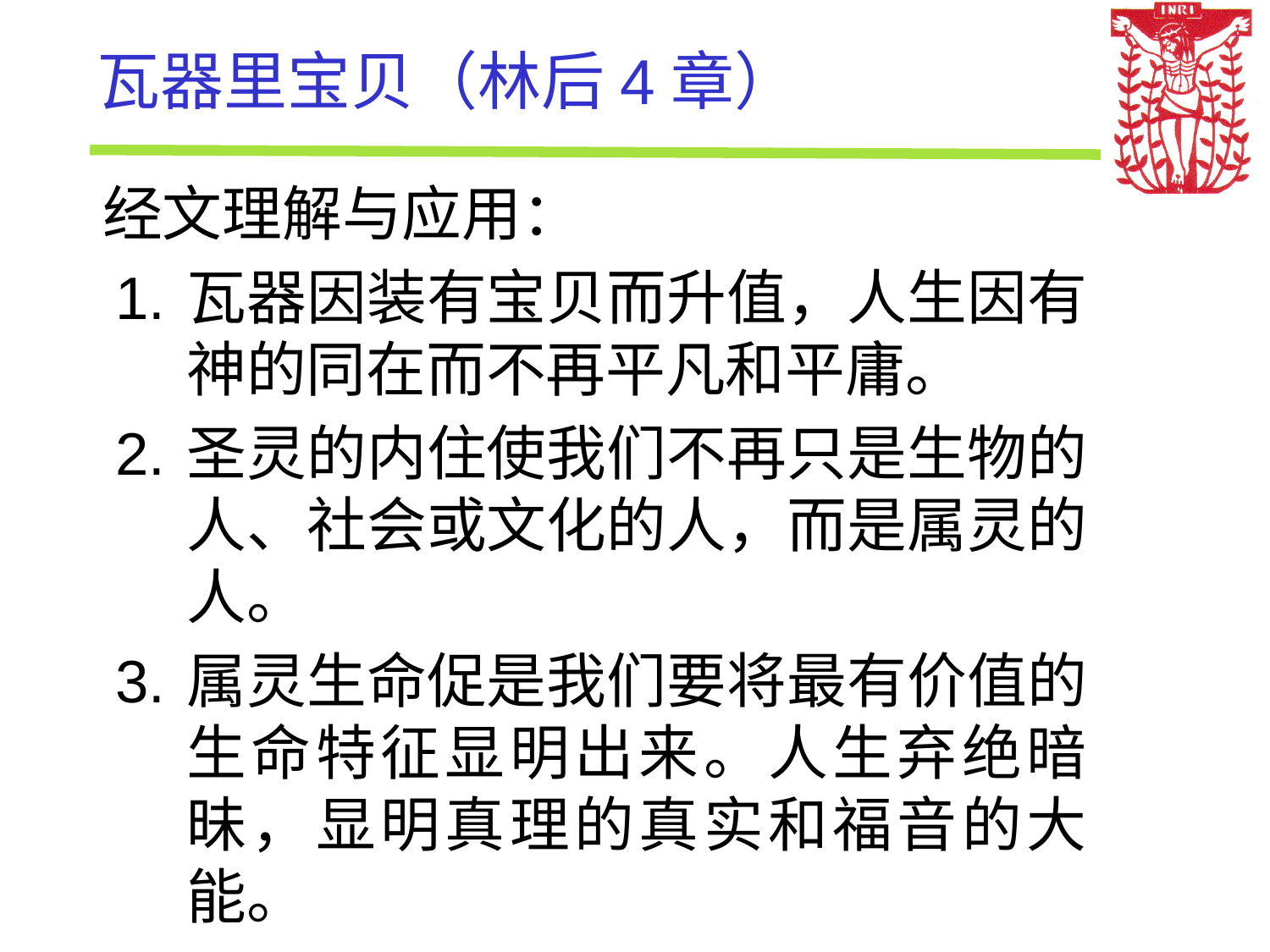

# 瓦器里宝贝（林后4章）
经文理解与应用：
瓦器因装有宝贝而升值，人生因有神的同在而不再平凡和平庸。
圣灵的内住使我们不再只是生物的人、社会或文化的人，而是属灵的人。
属灵生命促是我们要将最有价值的生命特征显明出来。人生弃绝暗昧，显明真理的真实和福音的大能。